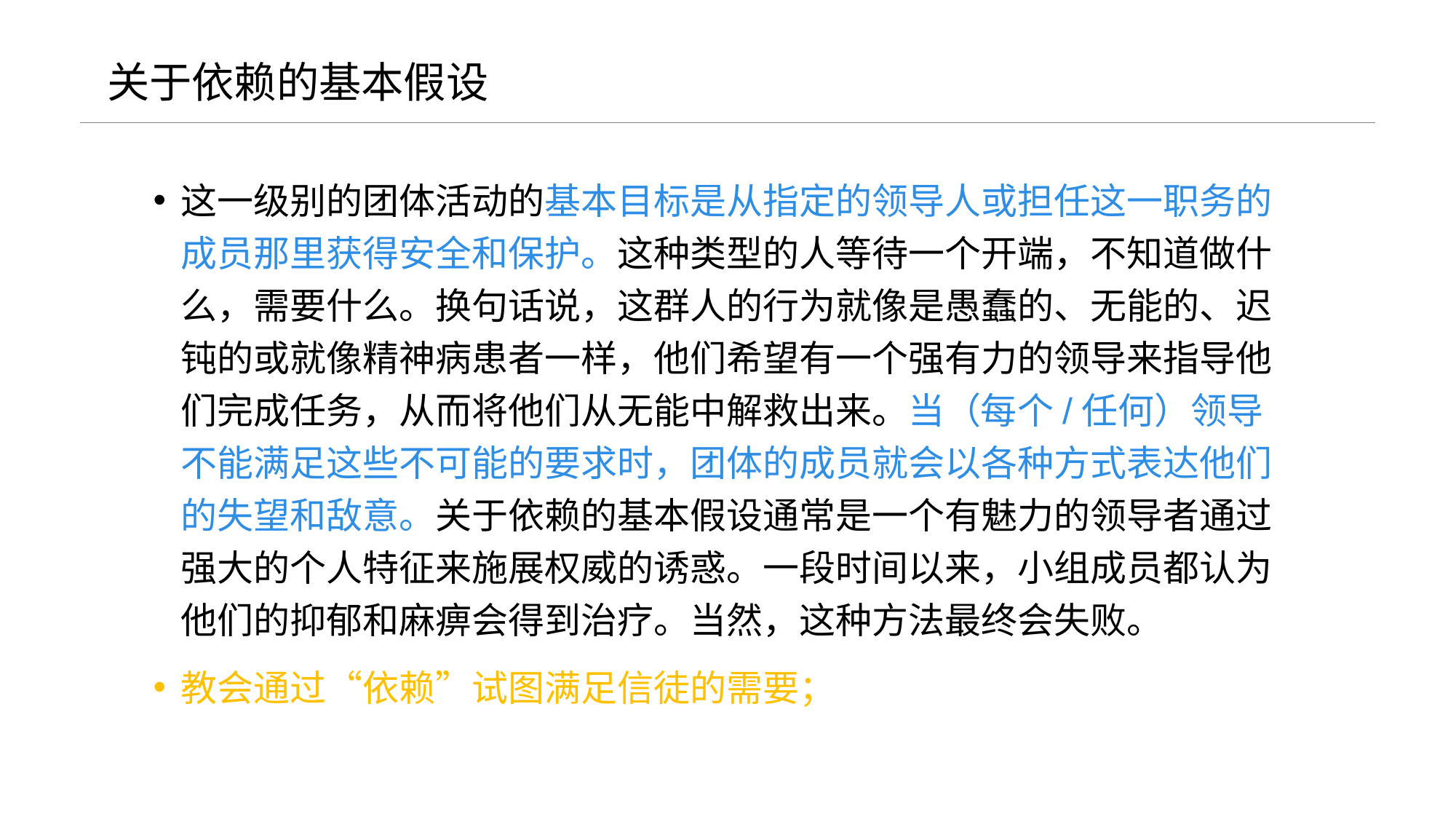

关于依赖的基本假设
这一级别的团体活动的基本目标是从指定的领导人或担任这一职务的成员那里获得安全和保护。这种类型的人等待一个开端，不知道做什么，需要什么。换句话说，这群人的行为就像是愚蠢的、无能的、迟钝的或就像精神病患者一样，他们希望有一个强有力的领导来指导他们完成任务，从而将他们从无能中解救出来。当（每个/任何）领导不能满足这些不可能的要求时，团体的成员就会以各种方式表达他们的失望和敌意。关于依赖的基本假设通常是一个有魅力的领导者通过强大的个人特征来施展权威的诱惑。一段时间以来，小组成员都认为他们的抑郁和麻痹会得到治疗。当然，这种方法最终会失败。
教会通过“依赖”试图满足信徒的需要；
4